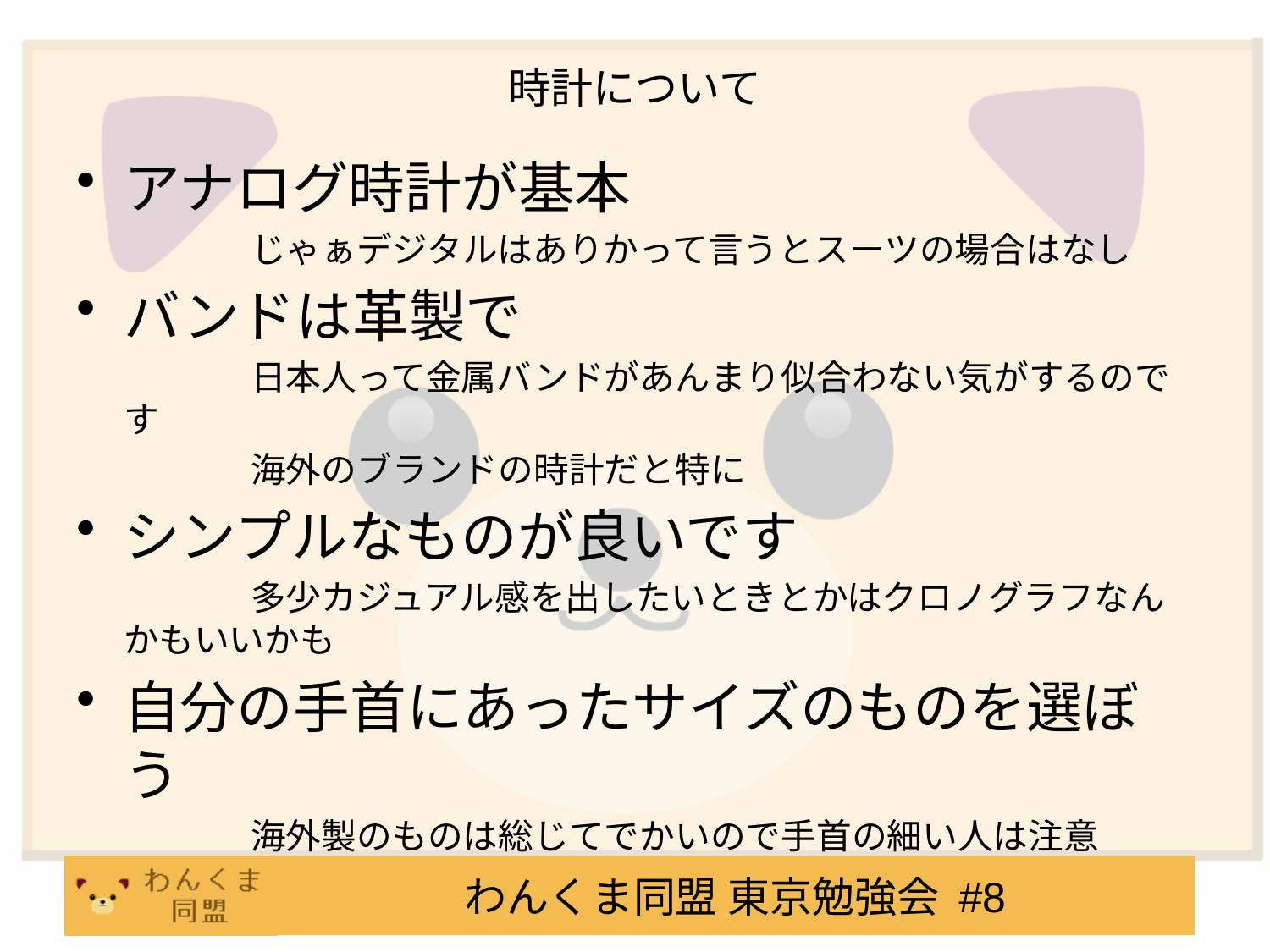

# 時計について
アナログ時計が基本
		じゃぁデジタルはありかって言うとスーツの場合はなし
バンドは革製で
		日本人って金属バンドがあんまり似合わない気がするのです
		海外のブランドの時計だと特に
シンプルなものが良いです
		多少カジュアル感を出したいときとかはクロノグラフなんかもいいかも
自分の手首にあったサイズのものを選ぼう
		海外製のものは総じてでかいので手首の細い人は注意